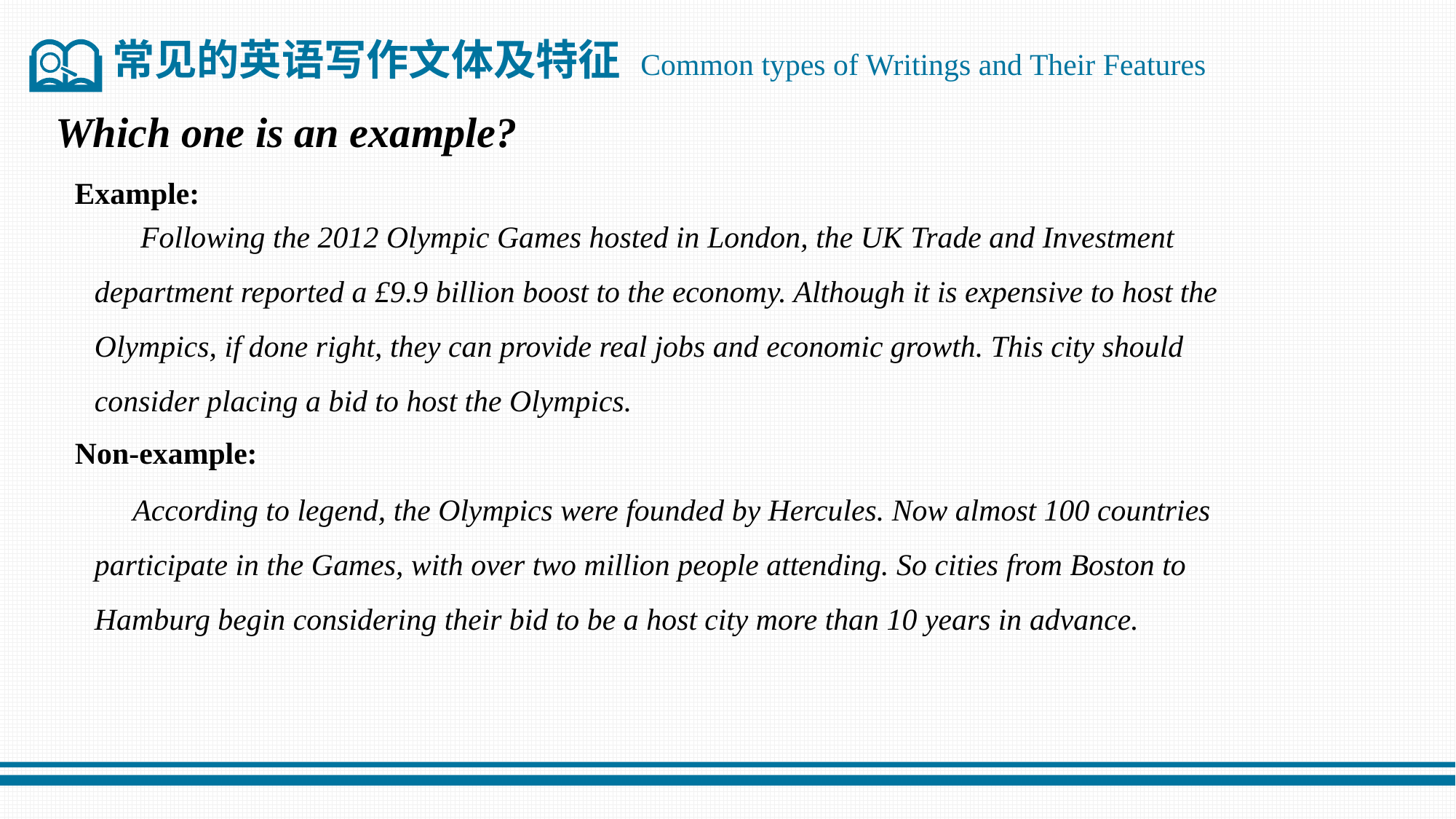

常见的英语写作文体及特征 Common types of Writings and Their Features

 Which one is an example?
Example:
      Following the 2012 Olympic Games hosted in London, the UK Trade and Investment
department reported a £9.9 billion boost to the economy. Although it is expensive to host the
Olympics, if done right, they can provide real jobs and economic growth. This city should
consider placing a bid to host the Olympics.

     According to legend, the Olympics were founded by Hercules. Now almost 100 countries
participate in the Games, with over two million people attending. So cities from Boston to
Hamburg begin considering their bid to be a host city more than 10 years in advance.

Non-example: